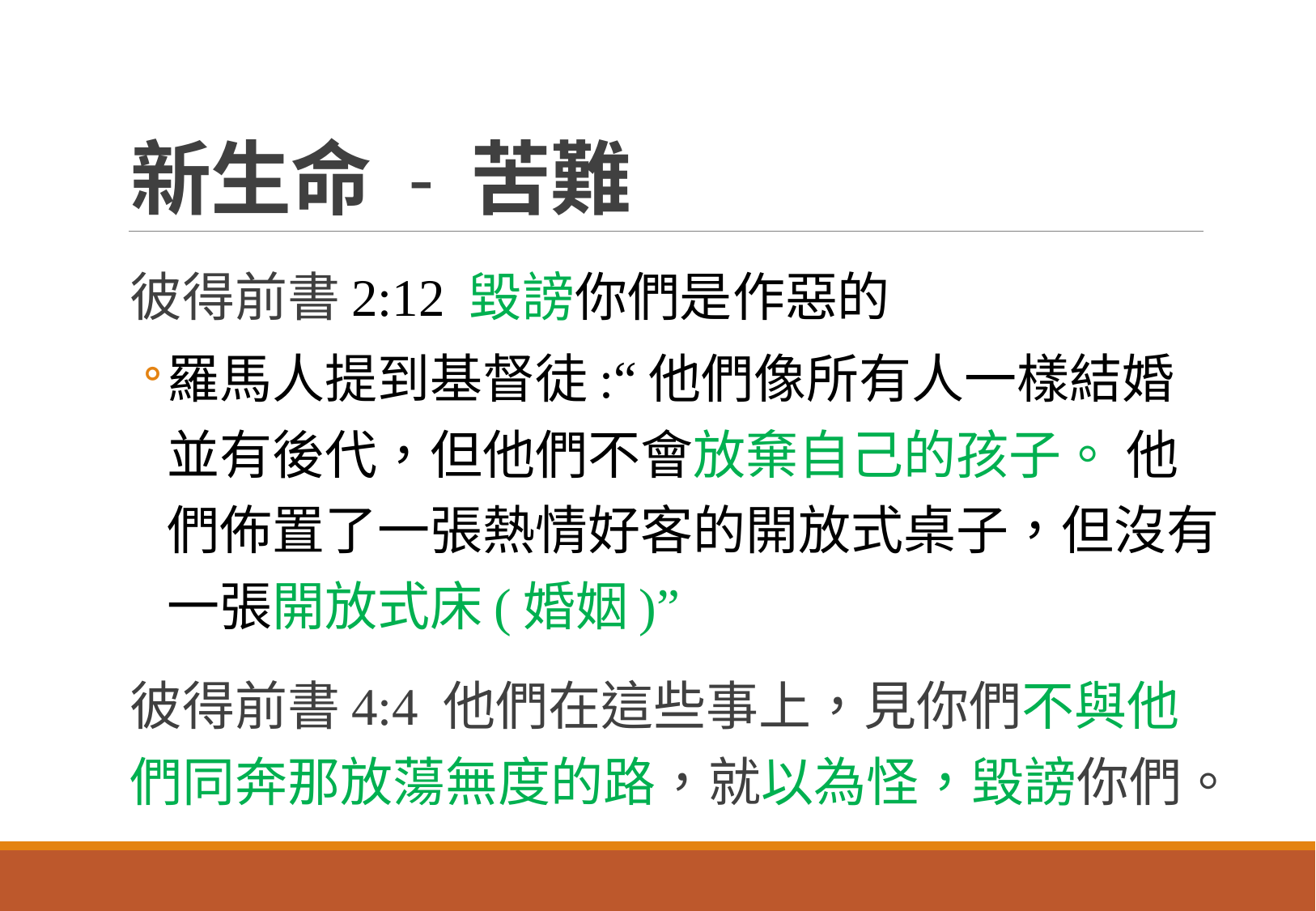

# 新生命 - 苦難
彼得前書2:12 毀謗你們是作惡的
羅馬人提到基督徒:“他們像所有人一樣結婚並有後代，但他們不會放棄自己的孩子。 他們佈置了一張熱情好客的開放式桌子，但沒有一張開放式床(婚姻)”
彼得前書4:4 他們在這些事上，見你們不與他們同奔那放蕩無度的路，就以為怪，毀謗你們。